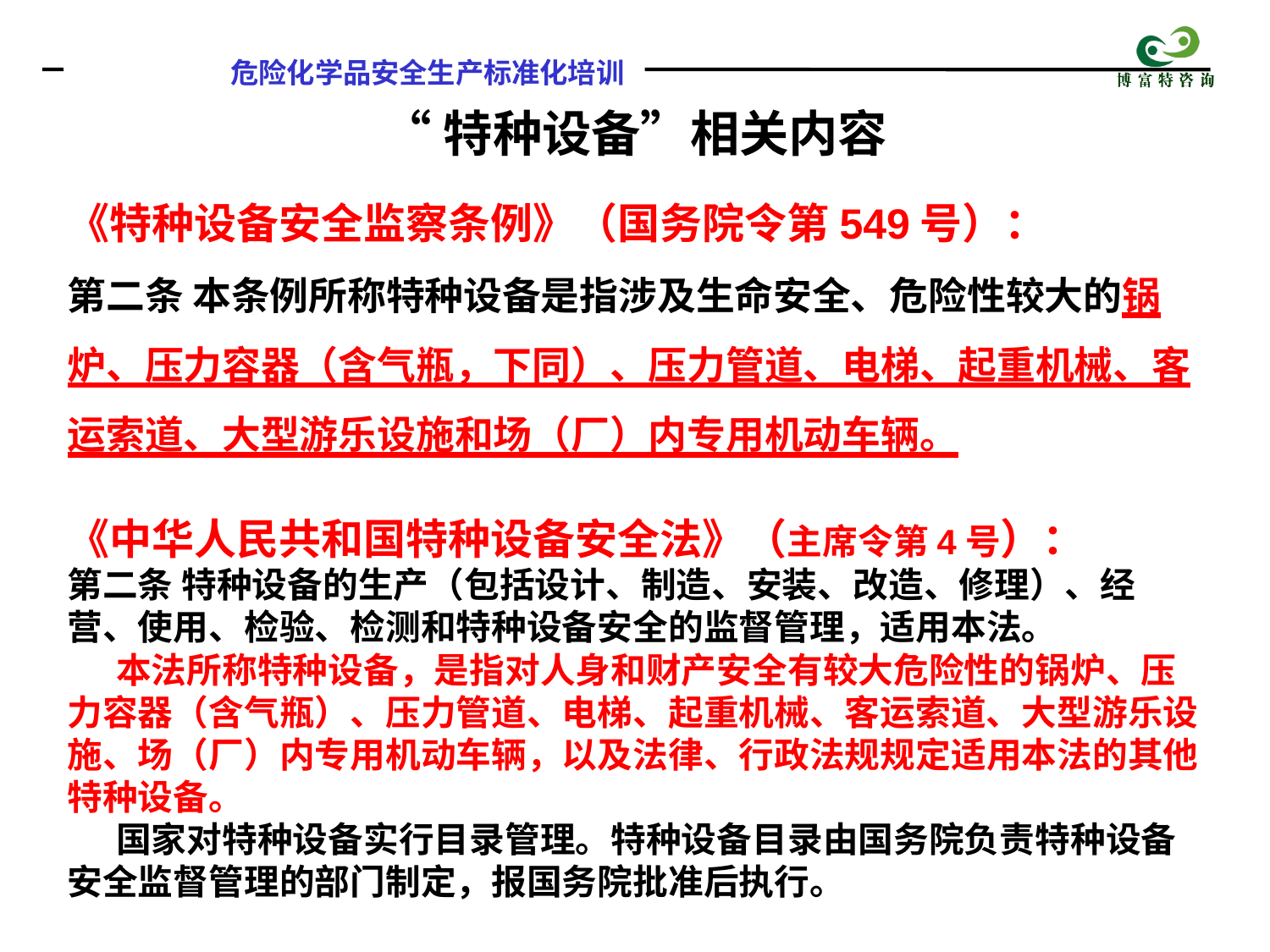

“特种设备”相关内容
《特种设备安全监察条例》（国务院令第549号）：
第二条 本条例所称特种设备是指涉及生命安全、危险性较大的锅炉、压力容器（含气瓶，下同）、压力管道、电梯、起重机械、客运索道、大型游乐设施和场（厂）内专用机动车辆。
《中华人民共和国特种设备安全法》（主席令第4号）：
第二条 特种设备的生产（包括设计、制造、安装、改造、修理）、经营、使用、检验、检测和特种设备安全的监督管理，适用本法。
     本法所称特种设备，是指对人身和财产安全有较大危险性的锅炉、压力容器（含气瓶）、压力管道、电梯、起重机械、客运索道、大型游乐设施、场（厂）内专用机动车辆，以及法律、行政法规规定适用本法的其他特种设备。
     国家对特种设备实行目录管理。特种设备目录由国务院负责特种设备安全监督管理的部门制定，报国务院批准后执行。